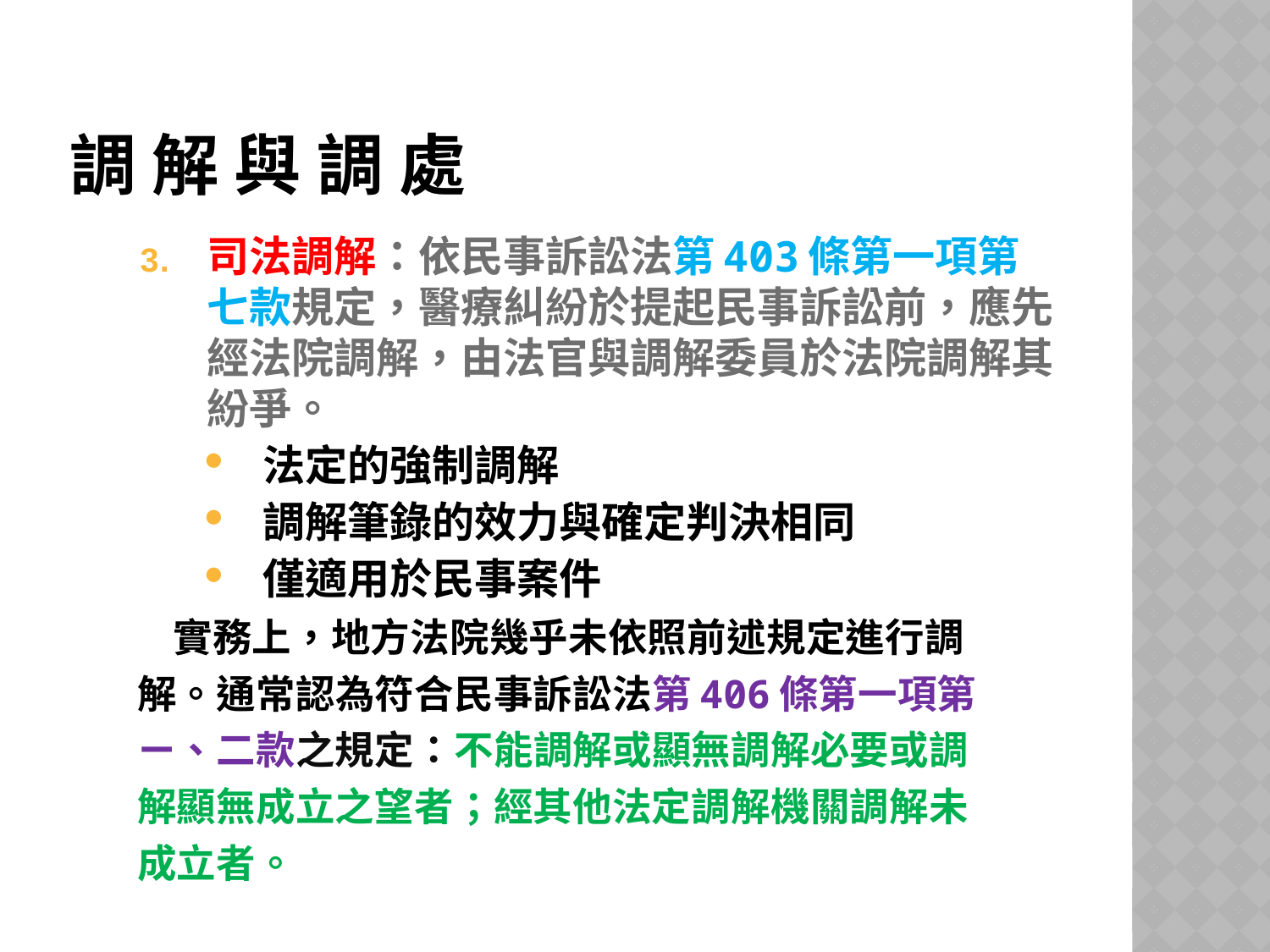

# 調 解 與 調 處
司法調解：依民事訴訟法第403條第一項第七款規定，醫療糾紛於提起民事訴訟前，應先經法院調解，由法官與調解委員於法院調解其紛爭。
法定的強制調解
調解筆錄的效力與確定判決相同
僅適用於民事案件
          實務上，地方法院幾乎未依照前述規定進行調
      解。通常認為符合民事訴訟法第406條第一項第
      ㄧ、二款之規定：不能調解或顯無調解必要或調
      解顯無成立之望者；經其他法定調解機關調解未
      成立者。